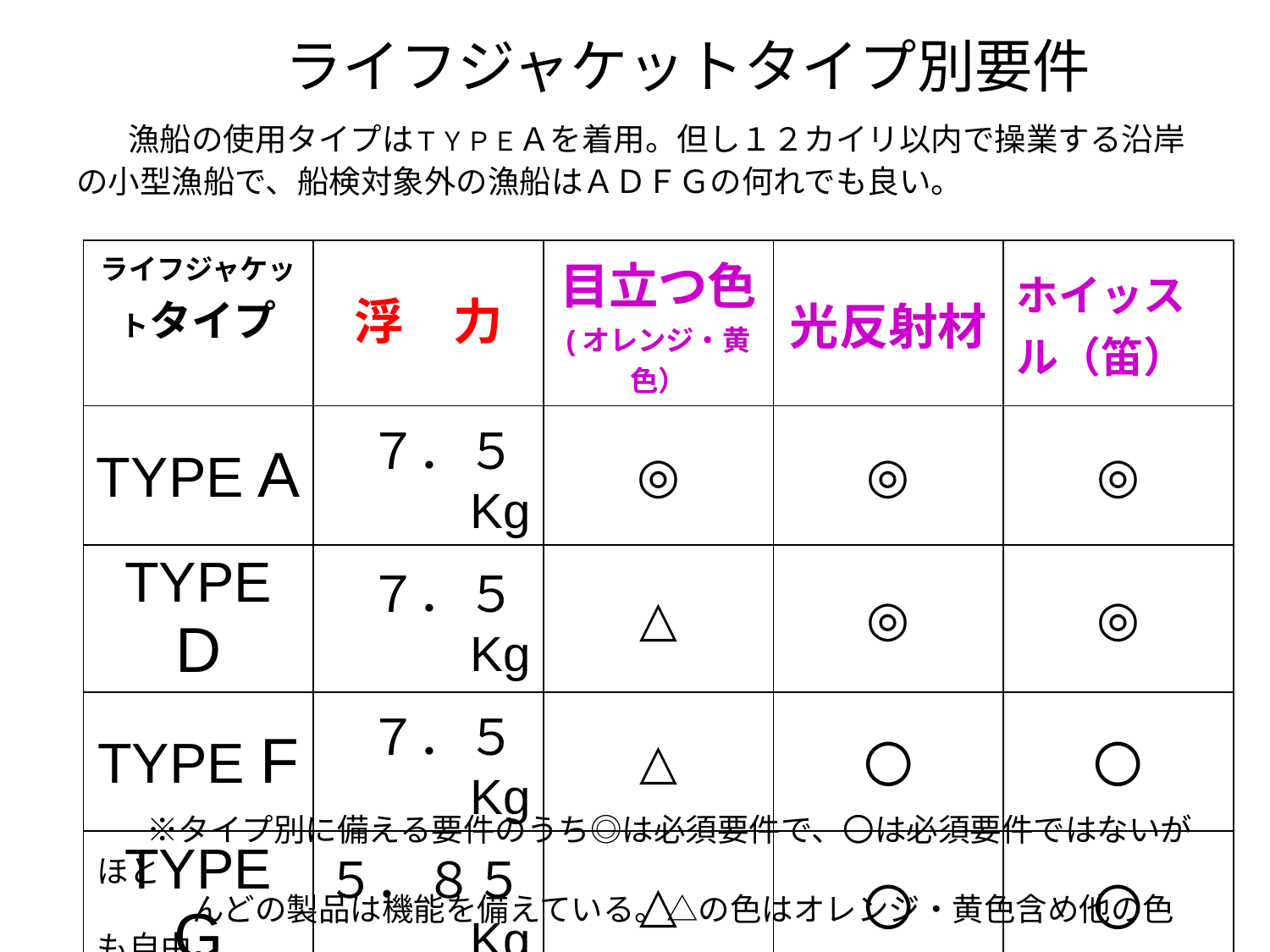

# ライフジャケットタイプ別要件 　漁船の使用タイプはＴＹＰＥＡを着用。但し１２カイリ以内で操業する沿岸の小型漁船で、船検対象外の漁船はＡＤＦＧの何れでも良い。
| ライフジャケットタイプ | 浮　力 | 目立つ色 (オレンジ・黄色） | 光反射材 | ホイッスル（笛） |
| --- | --- | --- | --- | --- |
| TYPE A | ７．５Kg | ◎ | ◎ | ◎ |
| TYPE D | ７．５Kg | △ | ◎ | ◎ |
| TYPE F | ７．５Kg | △ | 〇 | 〇 |
| TYPE G | ５．８５Kg | △ | 〇 | 〇 |

　※タイプ別に備える要件のうち◎は必須要件で、〇は必須要件ではないがほと
　　　んどの製品は機能を備えている。△の色はオレンジ・黄色含め他の色も自由。